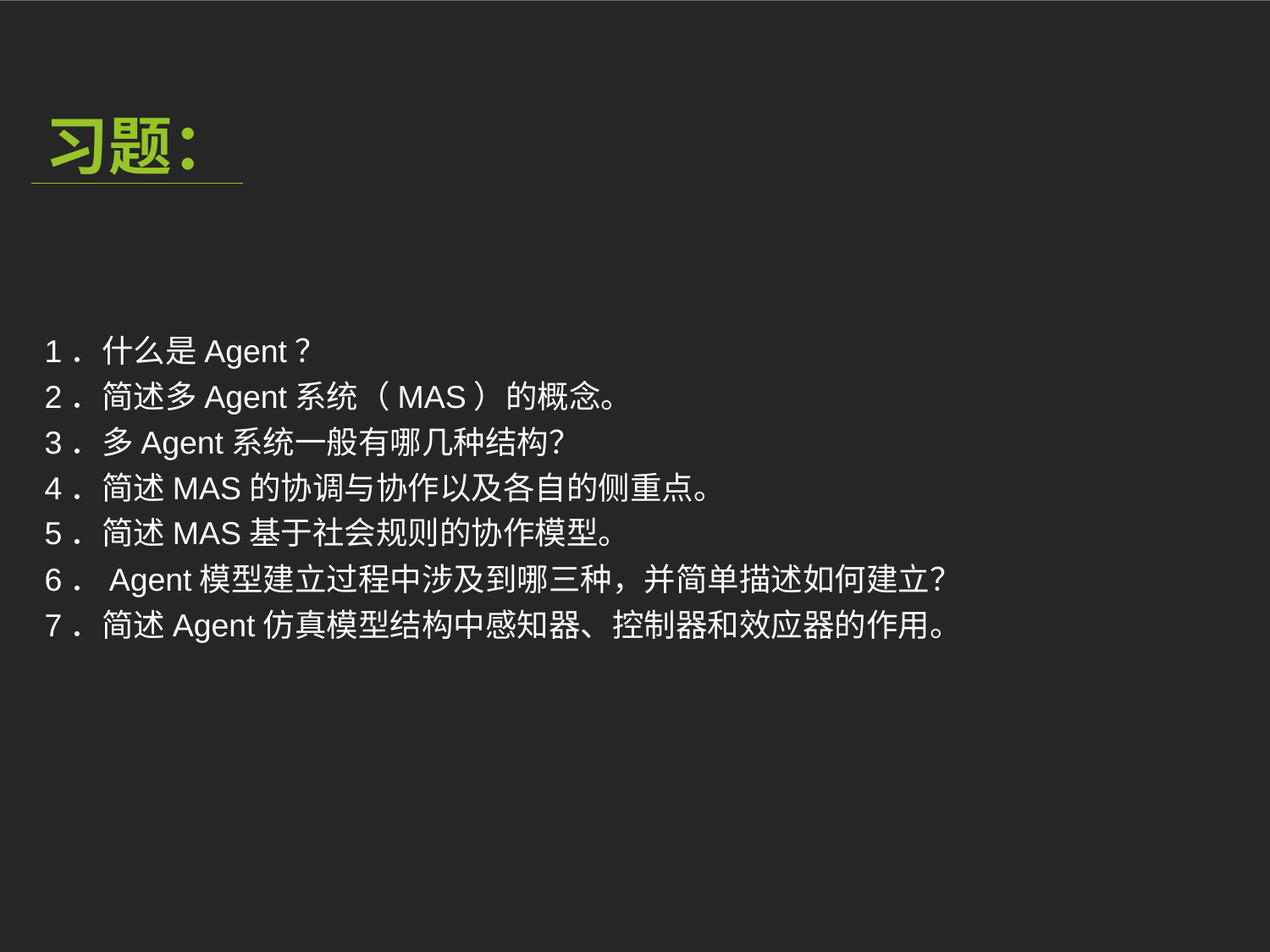

习题：
1．什么是Agent？
2．简述多Agent系统（MAS）的概念。
3．多Agent系统一般有哪几种结构？
4．简述MAS的协调与协作以及各自的侧重点。
5．简述MAS基于社会规则的协作模型。
6．Agent模型建立过程中涉及到哪三种，并简单描述如何建立？
7．简述Agent仿真模型结构中感知器、控制器和效应器的作用。